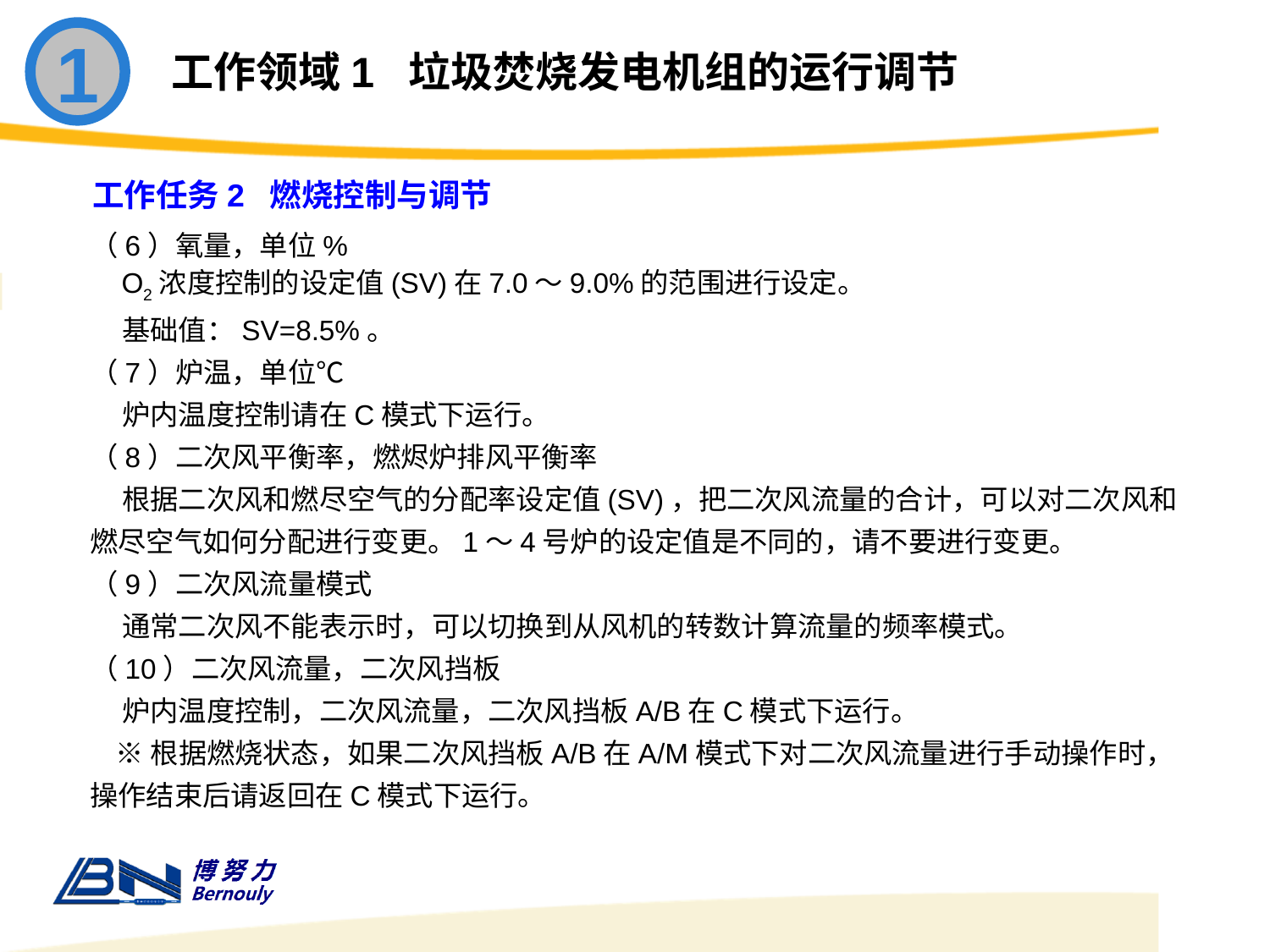

1
工作领域1  垃圾焚烧发电机组的运行调节
工作任务2  燃烧控制与调节
（6）氧量，单位%
    O2浓度控制的设定值(SV)在7.0～9.0%的范围进行设定。
    基础值：SV=8.5%。
（7）炉温，单位℃
    炉内温度控制请在C模式下运行。
（8）二次风平衡率，燃烬炉排风平衡率
    根据二次风和燃尽空气的分配率设定值(SV)，把二次风流量的合计，可以对二次风和燃尽空气如何分配进行变更。1～4号炉的设定值是不同的，请不要进行变更。
（9）二次风流量模式
    通常二次风不能表示时，可以切换到从风机的转数计算流量的频率模式。
（10）二次风流量，二次风挡板
    炉内温度控制，二次风流量，二次风挡板A/B在C模式下运行。
    ※根据燃烧状态，如果二次风挡板A/B在A/M模式下对二次风流量进行手动操作时，操作结束后请返回在C模式下运行。